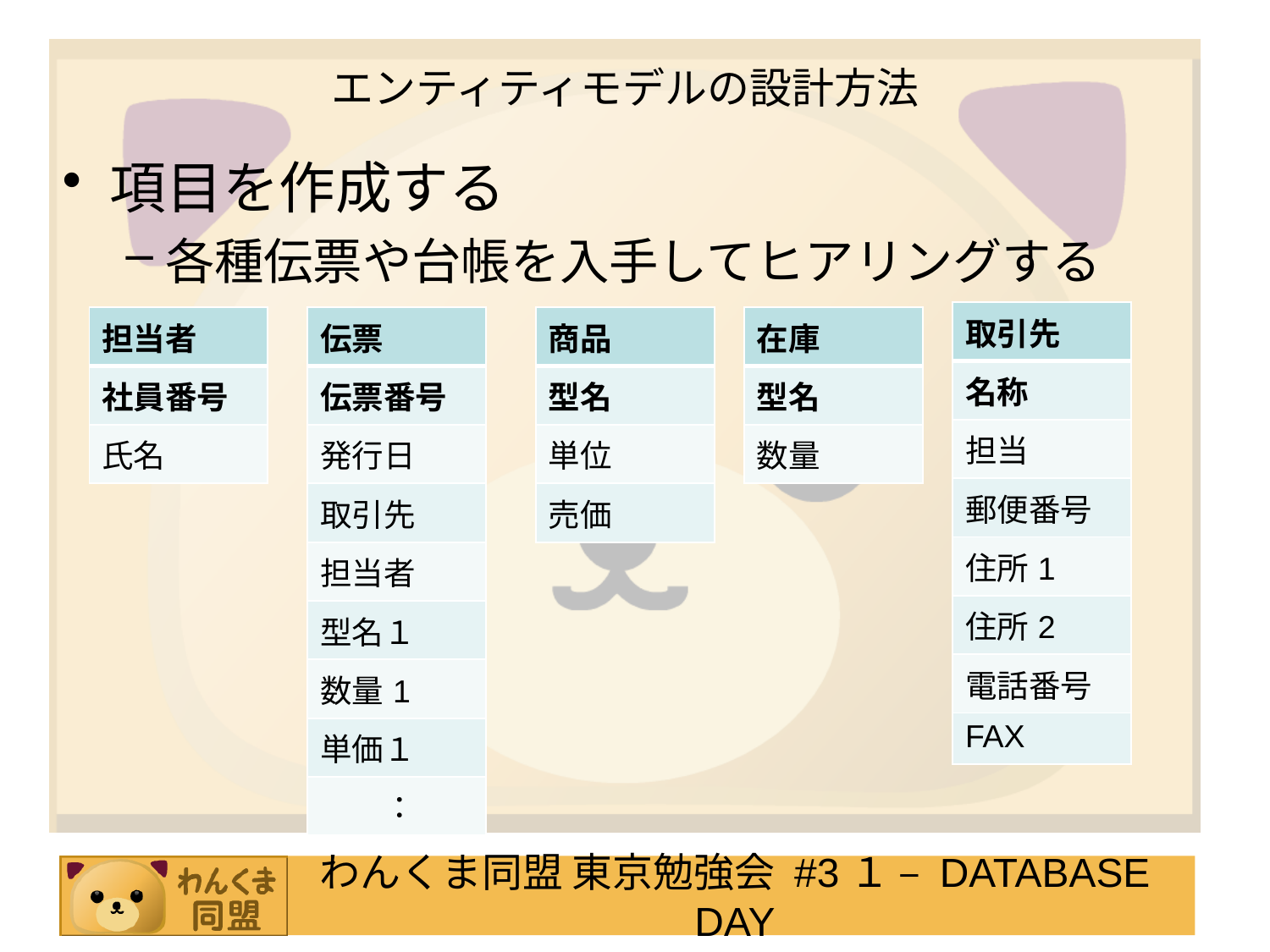

# エンティティモデルの設計方法
項目を作成する
各種伝票や台帳を入手してヒアリングする
| 取引先 |
| --- |
| 名称 |
| 担当 |
| 郵便番号 |
| 住所1 |
| 住所2 |
| 電話番号 |
| FAX |
| 担当者 |
| --- |
| 社員番号 |
| 氏名 |
| 伝票 |
| --- |
| 伝票番号 |
| 発行日 |
| 取引先 |
| 担当者 |
| 型名１ |
| 数量1 |
| 単価１ |
| ： |
| 商品 |
| --- |
| 型名 |
| 単位 |
| 売価 |
| 在庫 |
| --- |
| 型名 |
| 数量 |